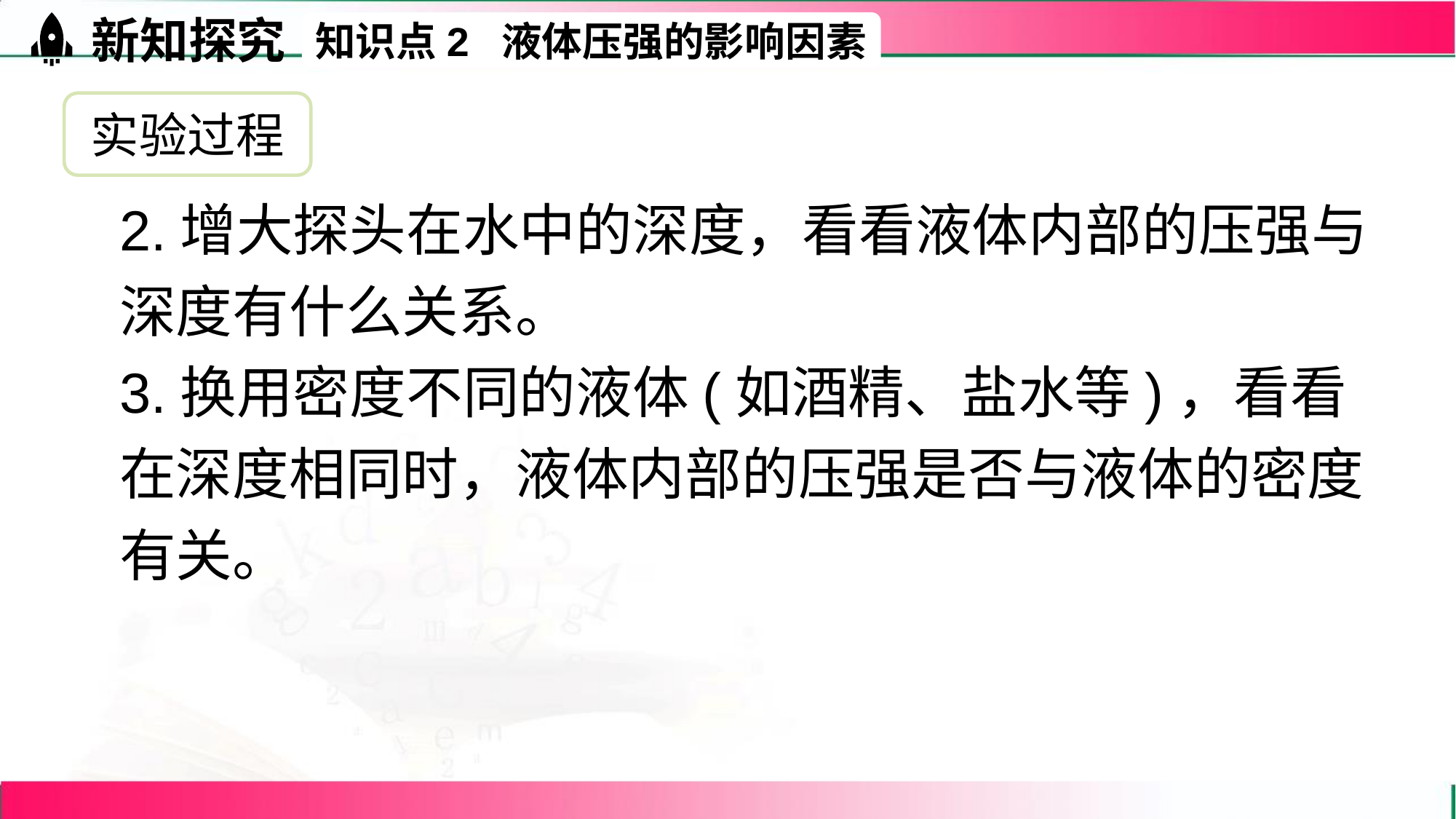

新知探究

知识点2  液体压强的影响因素
实验过程
2.增大探头在水中的深度，看看液体内部的压强与深度有什么关系。
3.换用密度不同的液体(如酒精、盐水等)，看看在深度相同时，液体内部的压强是否与液体的密度有关。